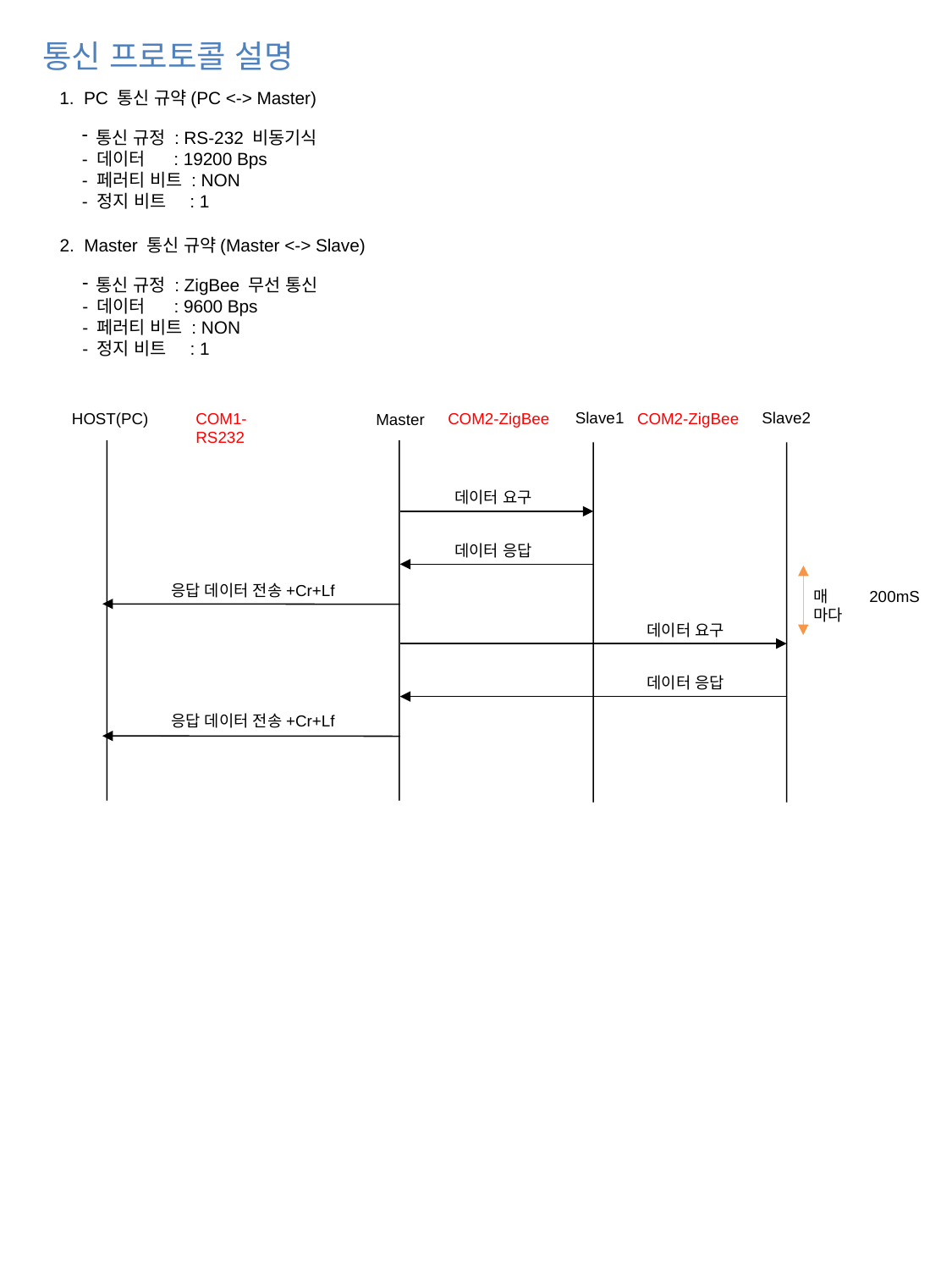

통신 프로토콜 설명
1.  PC 통신 규약(PC <-> Master)
 통신 규정 : RS-232 비동기식
- 데이터     : 19200 Bps
- 페러티 비트 : NON
- 정지 비트    : 1
2.  Master 통신 규약(Master <-> Slave)
 통신 규정 : ZigBee 무선 통신
- 데이터     : 9600 Bps
- 페러티 비트 : NON
- 정지 비트    : 1
Slave1
Slave2
COM1-RS232
COM2-ZigBee
COM2-ZigBee
HOST(PC)
Master

데이터 요구
데이터 응답
응답 데이터 전송+Cr+Lf
매 200mS 마다
데이터 요구
데이터 응답
응답 데이터 전송+Cr+Lf